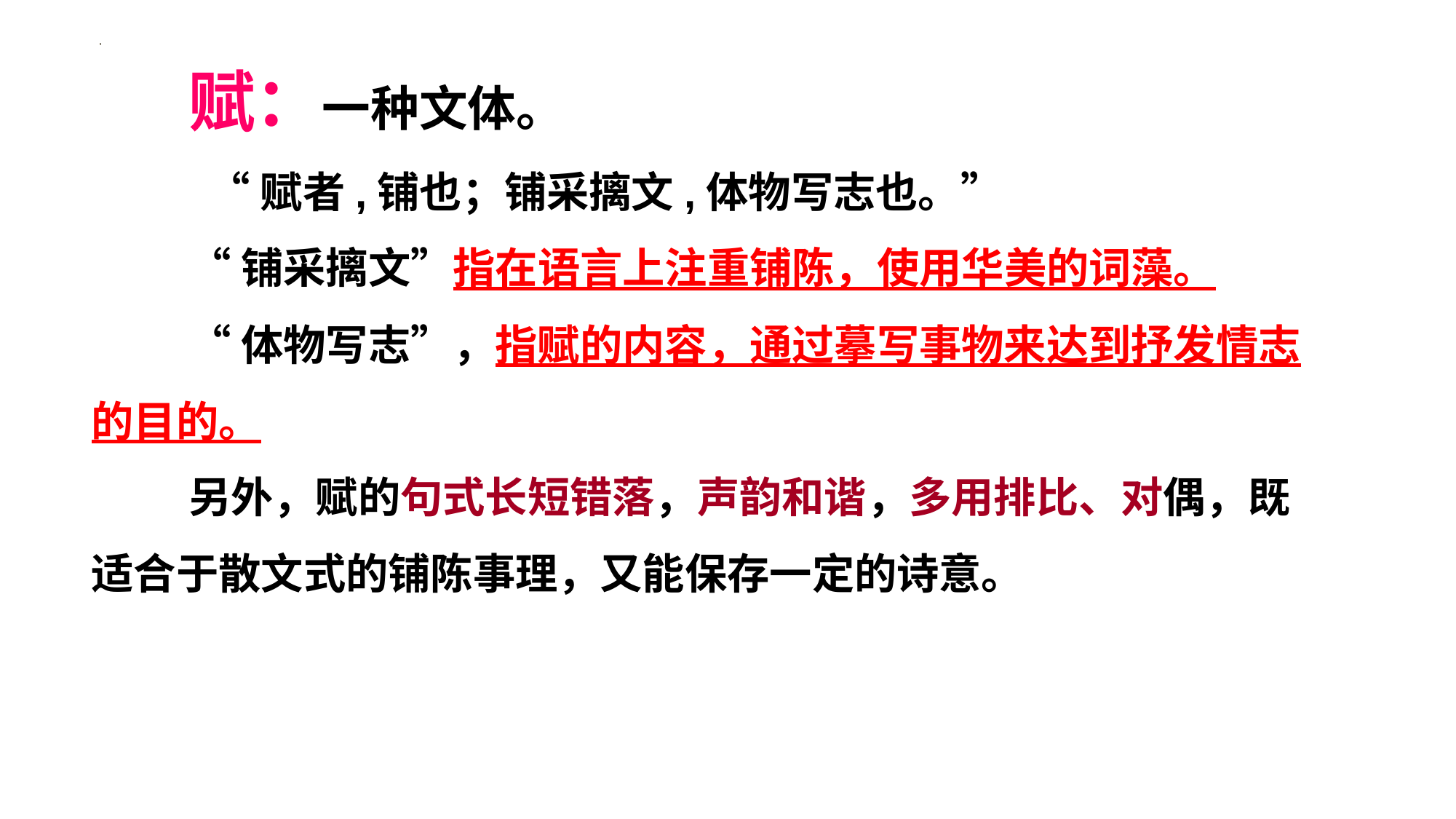

赋：一种文体。
  “赋者,铺也；铺采摛文,体物写志也。”
“铺采摛文”指在语言上注重铺陈，使用华美的词藻。
“体物写志”，指赋的内容，通过摹写事物来达到抒发情志的目的。
另外，赋的句式长短错落，声韵和谐，多用排比、对偶，既适合于散文式的铺陈事理，又能保存一定的诗意。